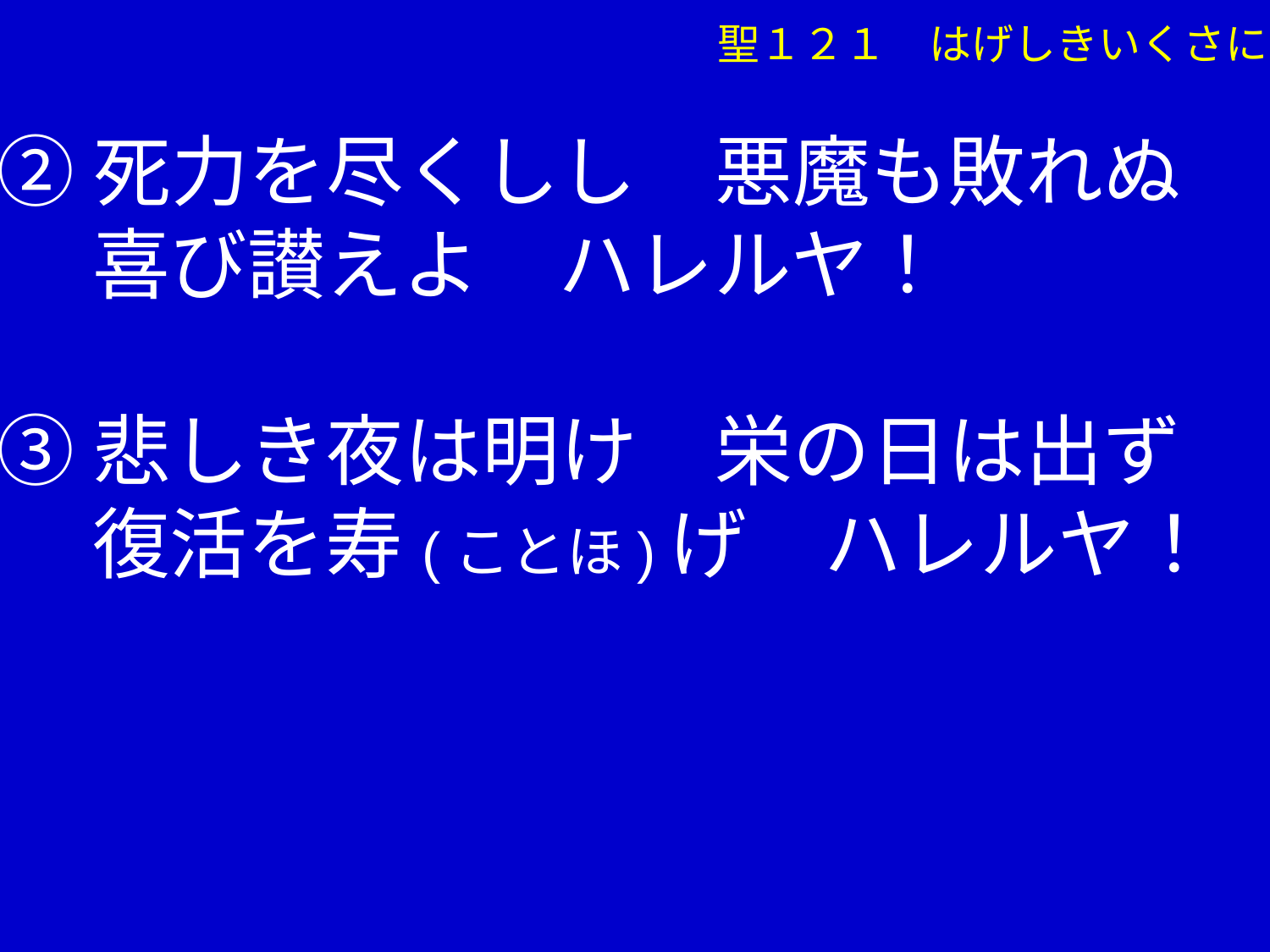

聖１２１　はげしきいくさに
➁死力を尽くしし　悪魔も敗れぬ
　 喜び讃えよ　ハレルヤ！

➂悲しき夜は明け　栄の日は出ず
　 復活を寿(ことほ)げ　ハレルヤ！